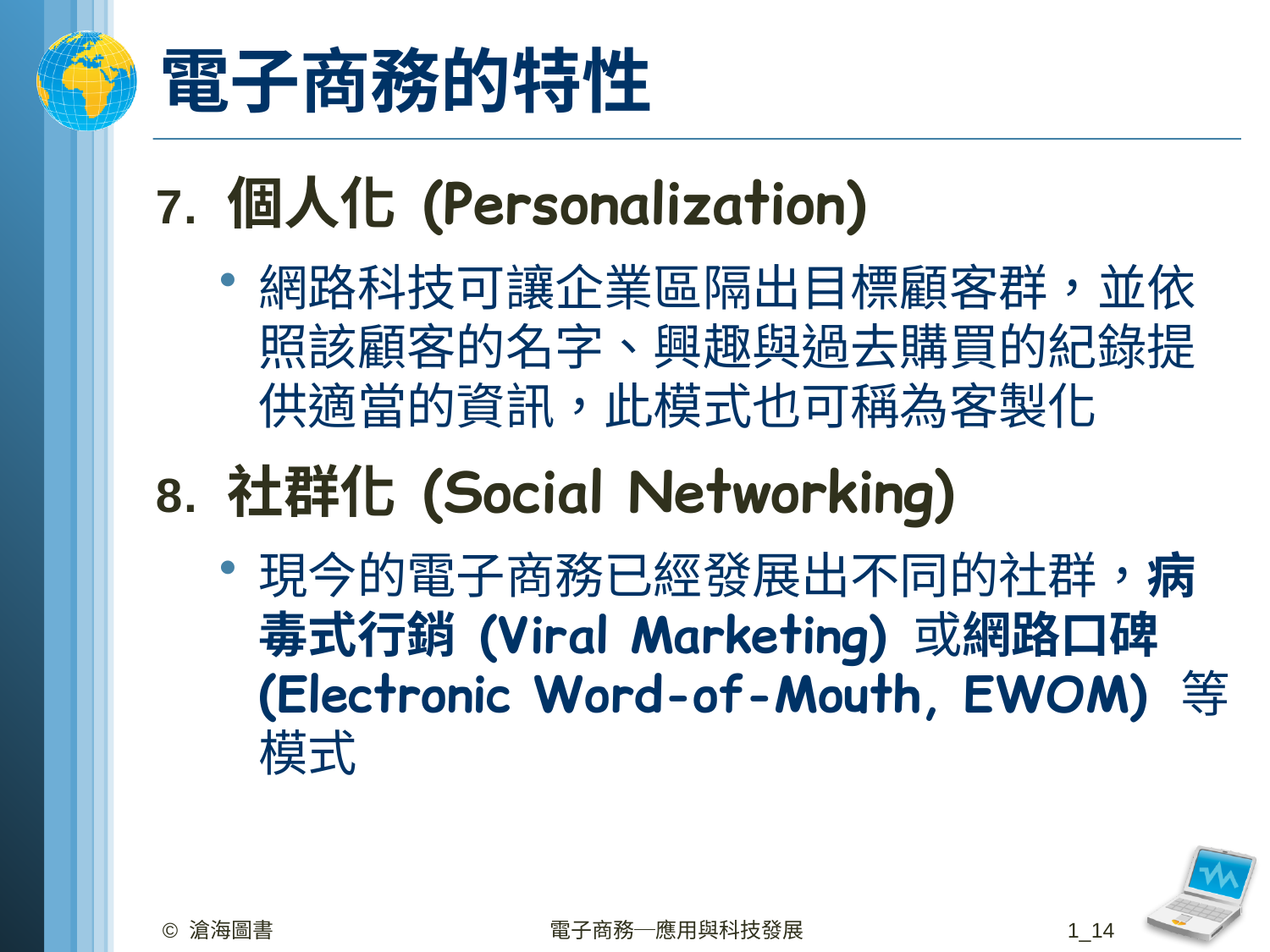

# 電子商務的特性
個人化 (Personalization)
網路科技可讓企業區隔出目標顧客群，並依照該顧客的名字、興趣與過去購買的紀錄提供適當的資訊，此模式也可稱為客製化
社群化 (Social Networking)
現今的電子商務已經發展出不同的社群，病毒式行銷 (Viral Marketing) 或網路口碑 (Electronic Word-of-Mouth, EWOM) 等模式
© 滄海圖書
電子商務─應用與科技發展
1_14